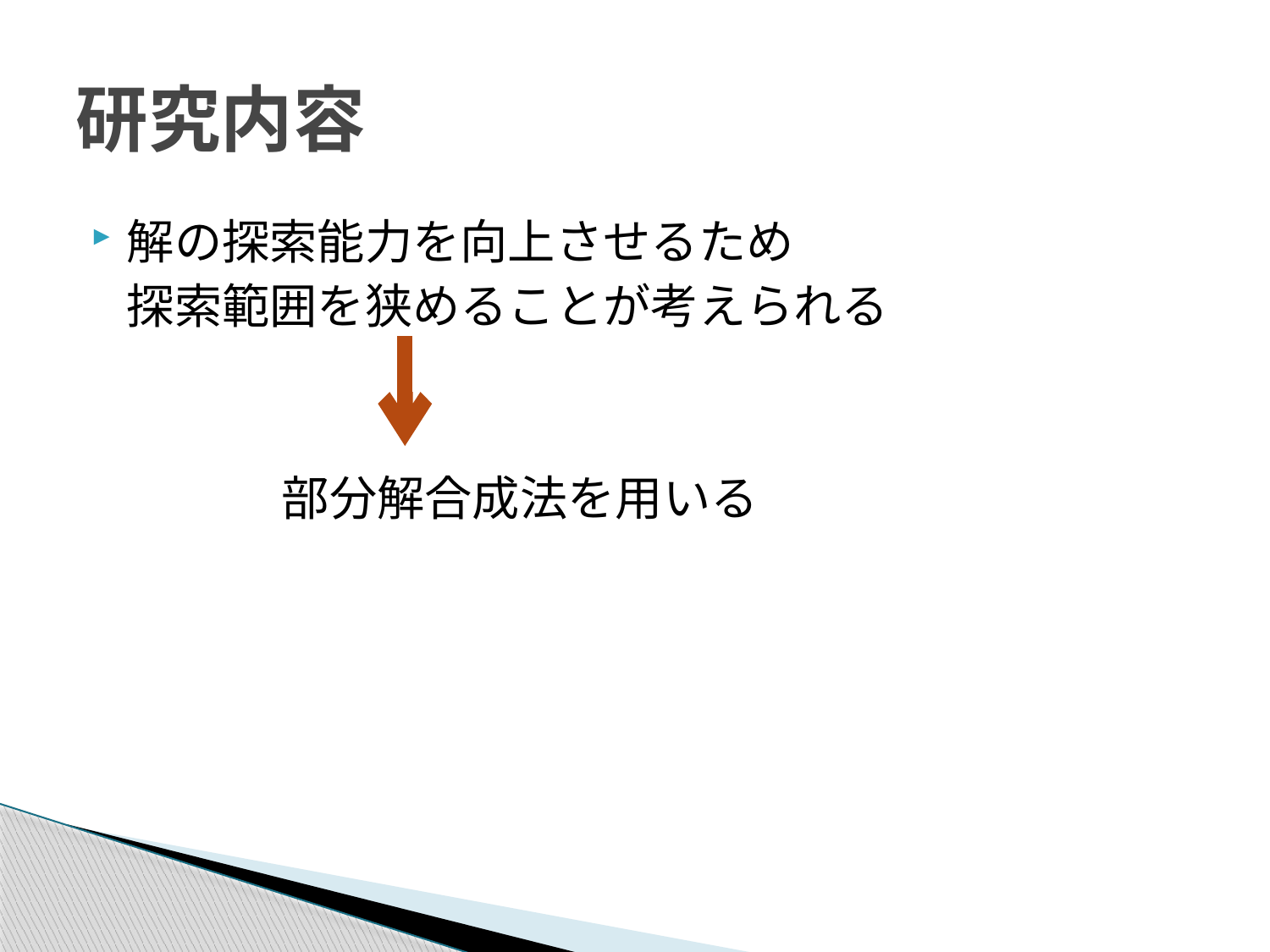

# 研究内容
解の探索能力を向上させるため
	探索範囲を狭めることが考えられる

　　　　部分解合成法を用いる